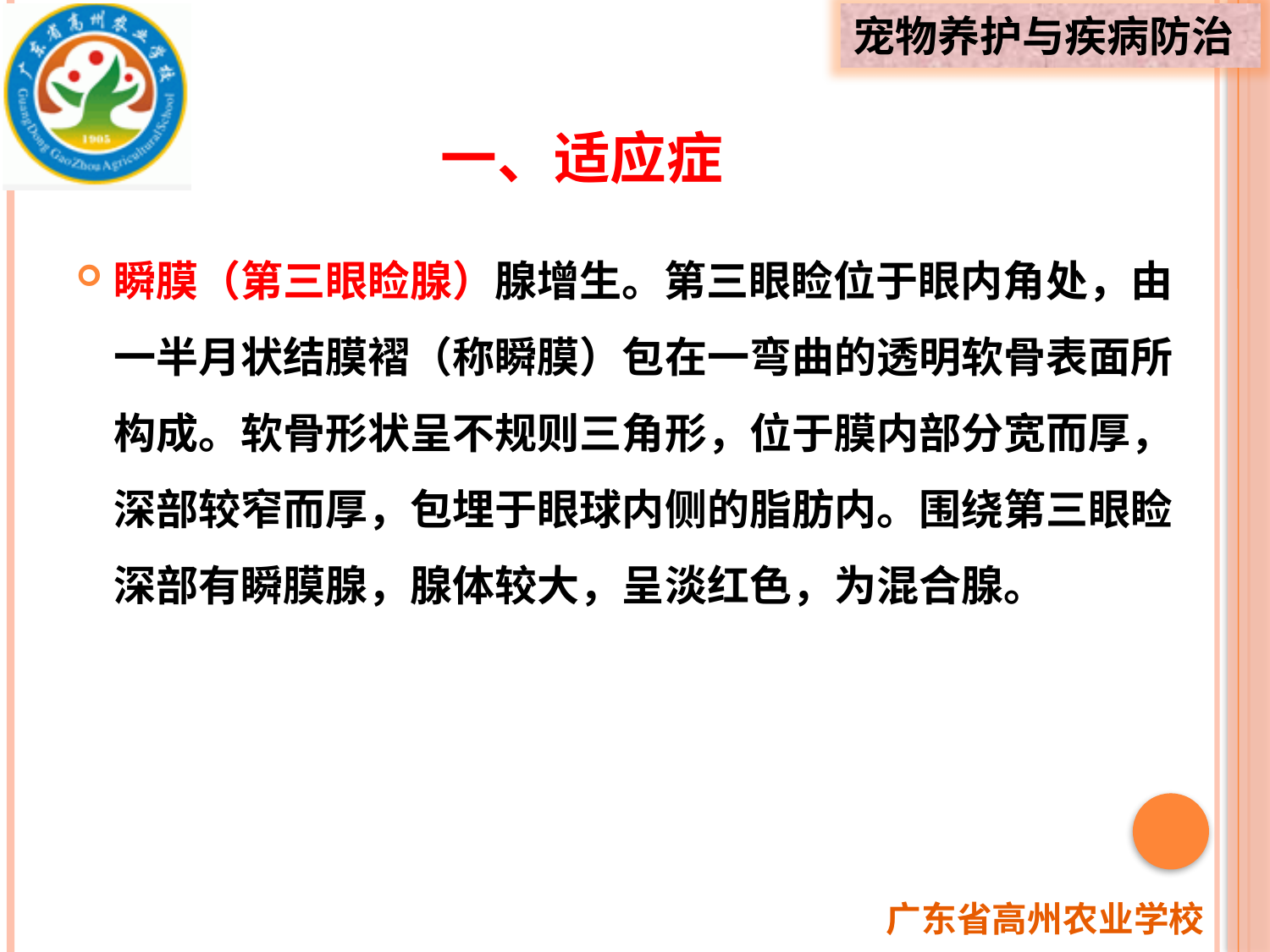

# 一、适应症
瞬膜（第三眼睑腺）腺增生。第三眼睑位于眼内角处，由一半月状结膜褶（称瞬膜）包在一弯曲的透明软骨表面所构成。软骨形状呈不规则三角形，位于膜内部分宽而厚，深部较窄而厚，包埋于眼球内侧的脂肪内。围绕第三眼睑深部有瞬膜腺，腺体较大，呈淡红色，为混合腺。